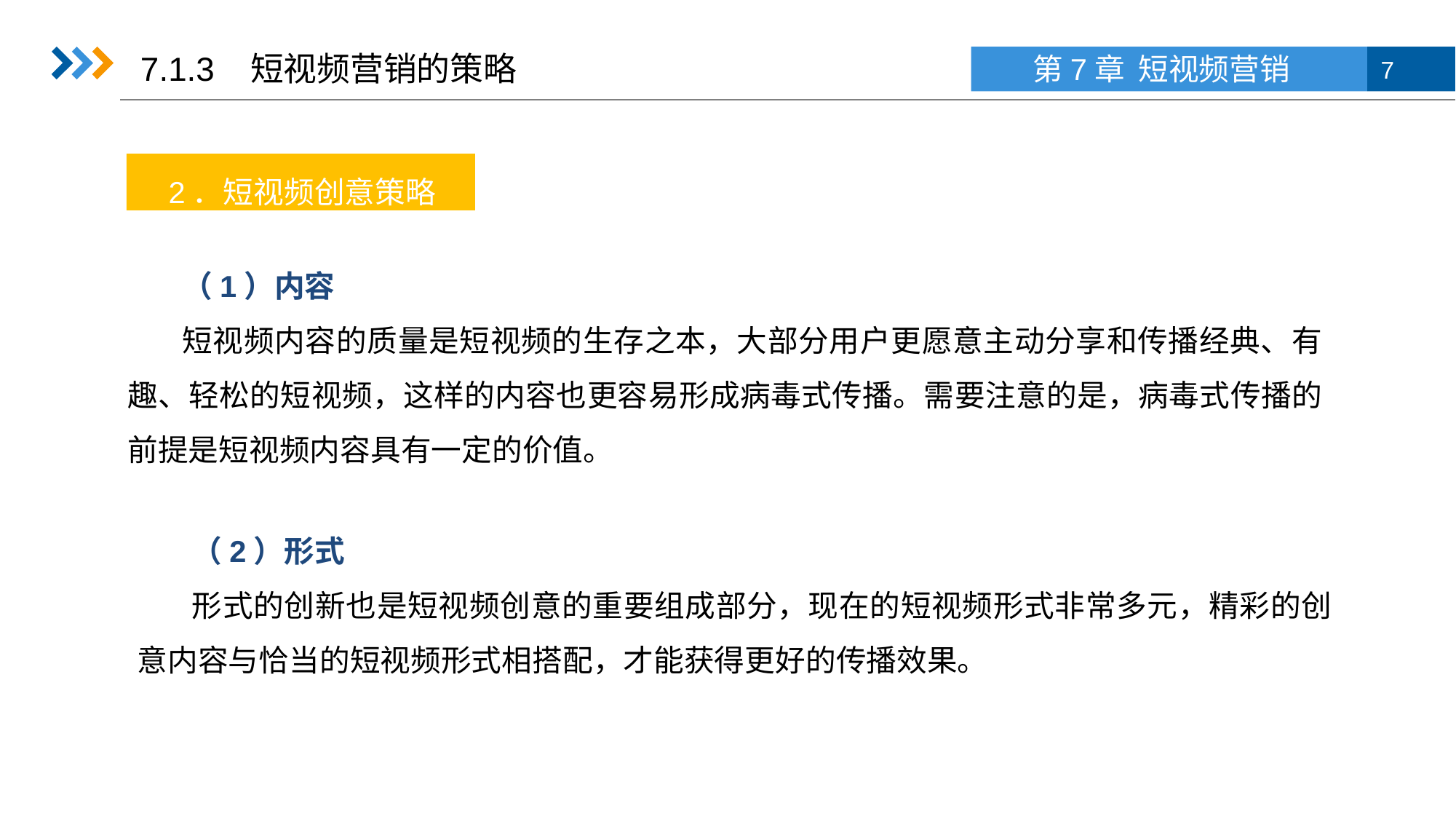

7.1.3   短视频营销的策略
2．短视频创意策略
（1）内容
短视频内容的质量是短视频的生存之本，大部分用户更愿意主动分享和传播经典、有趣、轻松的短视频，这样的内容也更容易形成病毒式传播。需要注意的是，病毒式传播的前提是短视频内容具有一定的价值。
（2）形式
形式的创新也是短视频创意的重要组成部分，现在的短视频形式非常多元，精彩的创意内容与恰当的短视频形式相搭配，才能获得更好的传播效果。